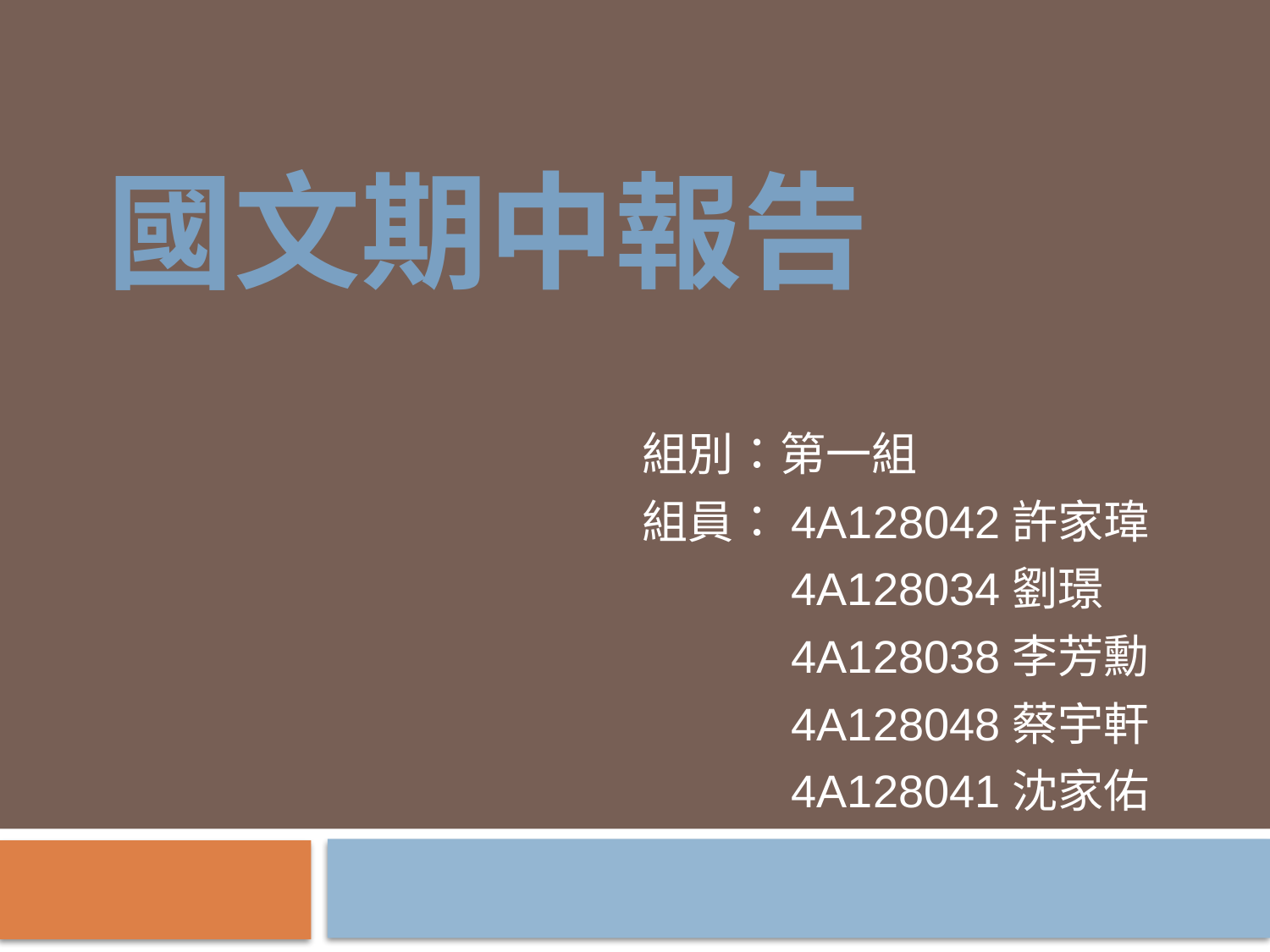

# 國文期中報告
組別：第一組
組員：4A128042許家瑋
　　　4A128034劉璟
　　　4A128038李芳勳
　　　4A128048蔡宇軒
　　　4A128041沈家佑